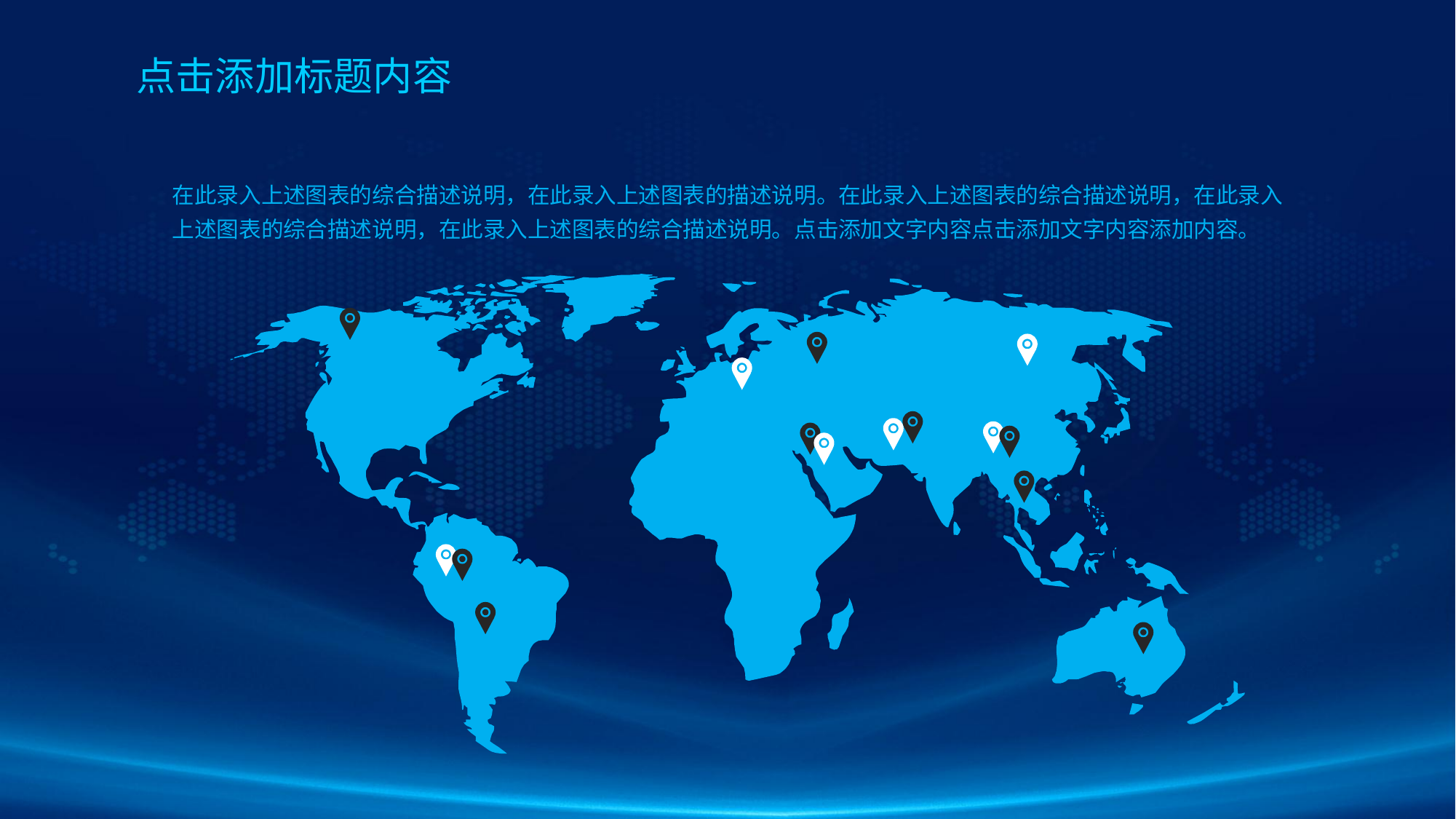

点击添加标题内容
在此录入上述图表的综合描述说明，在此录入上述图表的描述说明。在此录入上述图表的综合描述说明，在此录入上述图表的综合描述说明，在此录入上述图表的综合描述说明。点击添加文字内容点击添加文字内容添加内容。